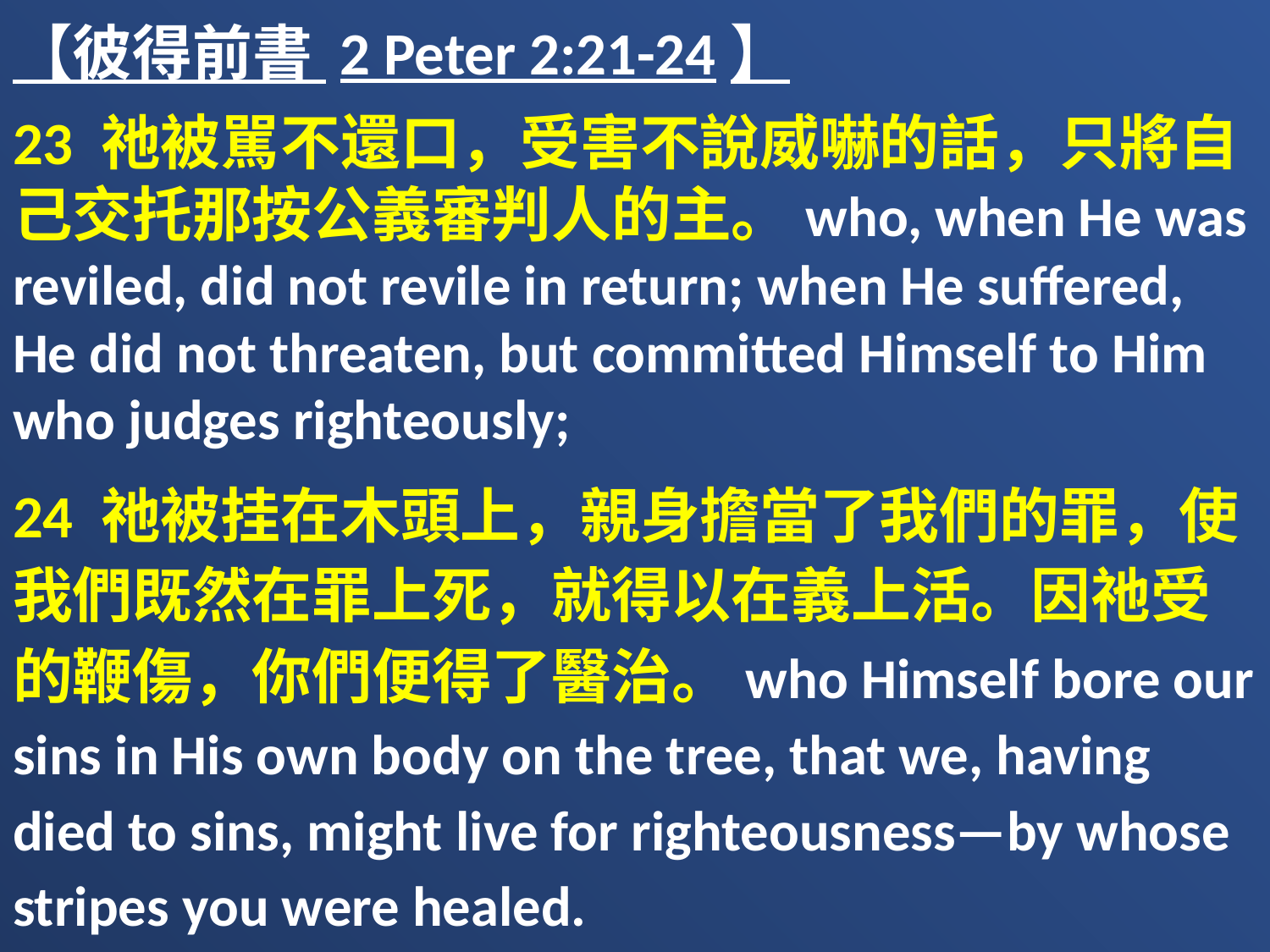

【彼得前書 2 Peter 2:21-24】
23 祂被駡不還口，受害不說威嚇的話，只將自己交托那按公義審判人的主。who, when He was reviled, did not revile in return; when He suffered, He did not threaten, but committed Himself to Him who judges righteously;
24 祂被挂在木頭上，親身擔當了我們的罪，使我們既然在罪上死，就得以在義上活。因祂受的鞭傷，你們便得了醫治。who Himself bore our sins in His own body on the tree, that we, having died to sins, might live for righteousness—by whose stripes you were healed.